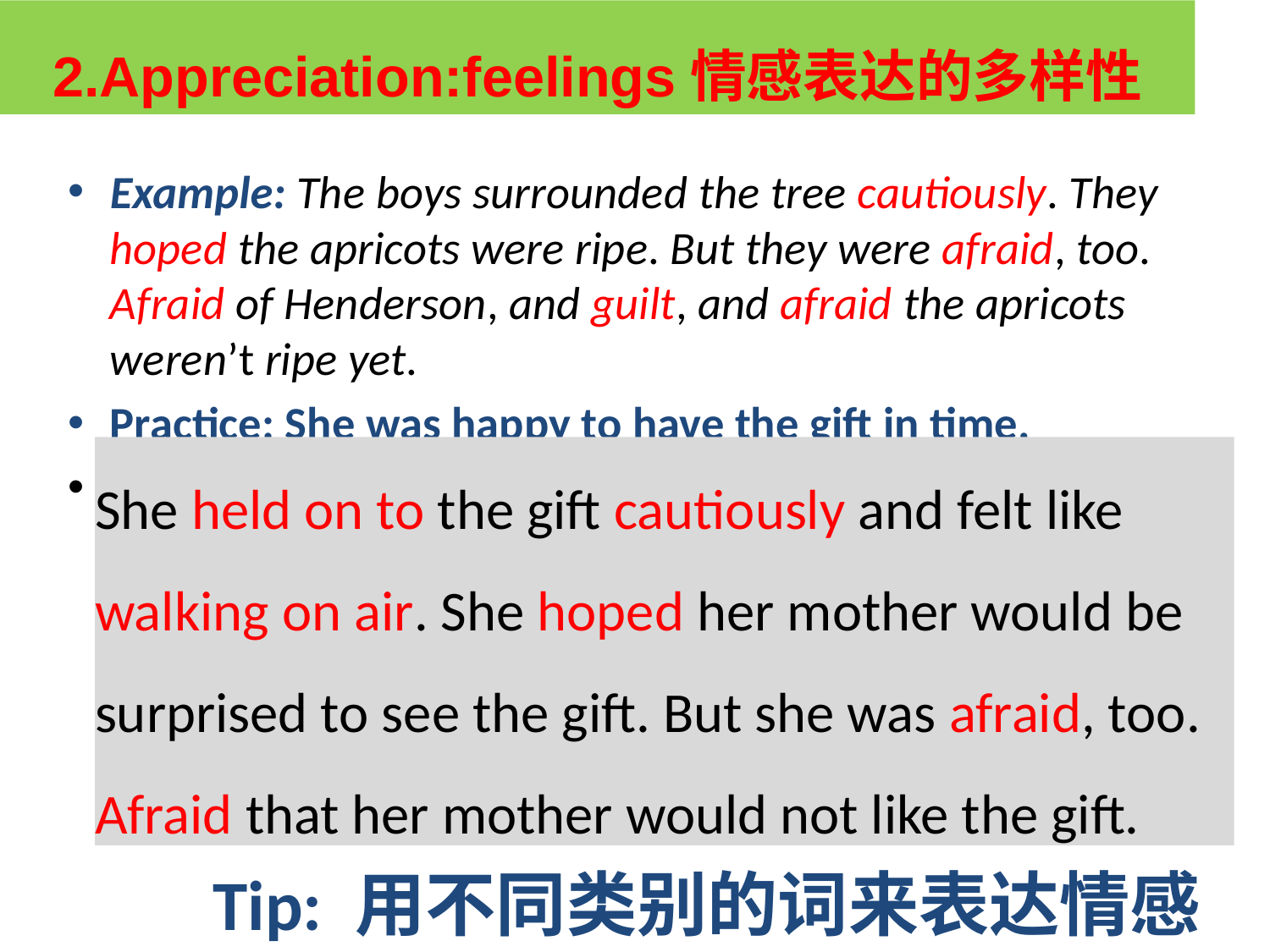

2.Appreciation:feelings情感表达的多样性
#
Example: The boys surrounded the tree cautiously. They hoped the apricots were ripe. But they were afraid, too. Afraid of Henderson, and guilt, and afraid the apricots weren’t ripe yet.
Practice: She was happy to have the gift in time.
She ___________（紧紧抓住）the gift________ （cautious） and felt like ______________（欢天喜地）. She _______（希望） her mother would be _________（惊喜）to see the gift. But she was ______, too. _____ that her mother would not like the gift.
She held on to the gift cautiously and felt like walking on air. She hoped her mother would be surprised to see the gift. But she was afraid, too. Afraid that her mother would not like the gift.
Tip: 用不同类别的词来表达情感